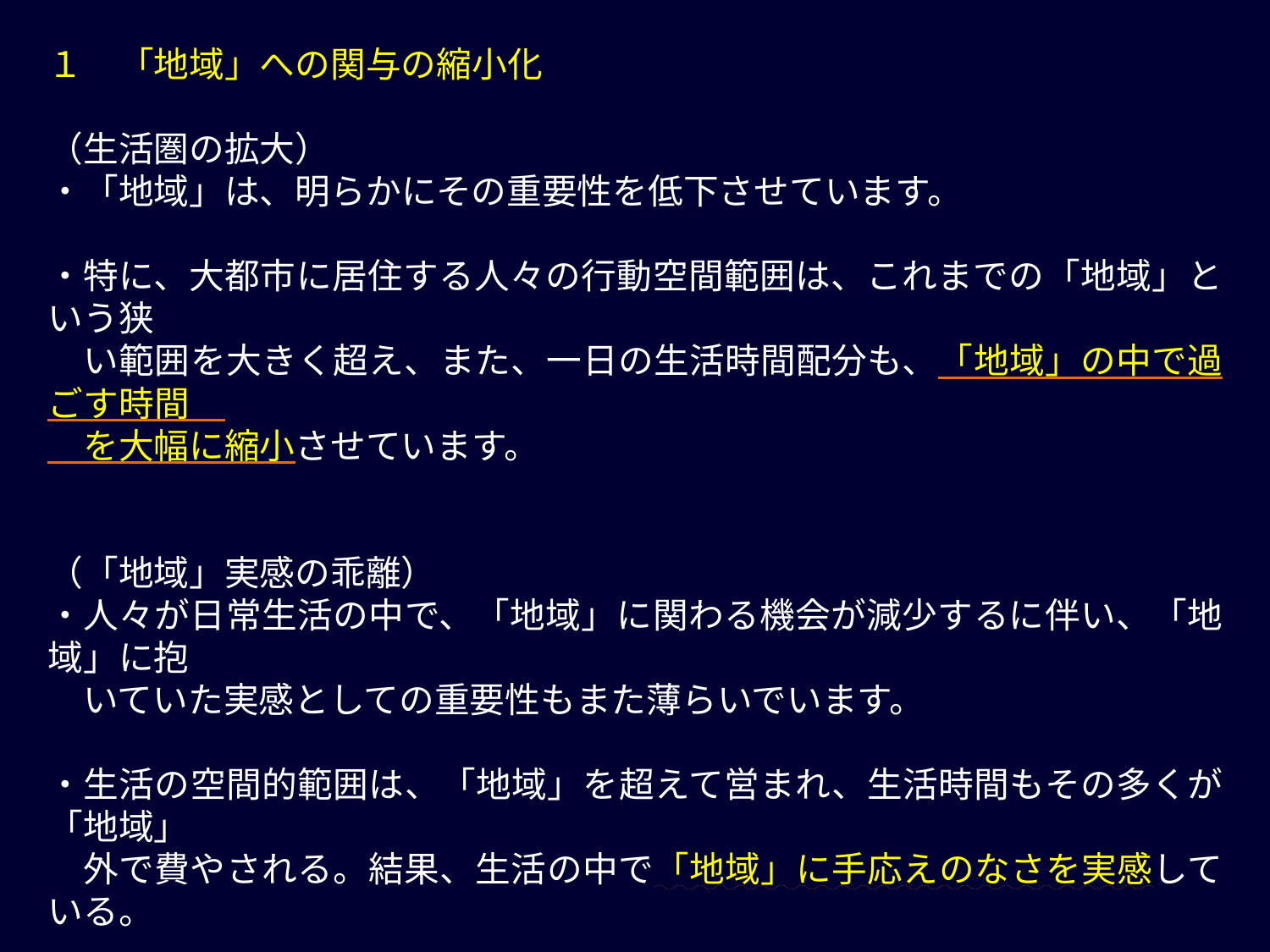

１　「地域」への関与の縮小化

（生活圏の拡大）
・「地域」は、明らかにその重要性を低下させています。

・特に、大都市に居住する人々の行動空間範囲は、これまでの「地域」という狭
　い範囲を大きく超え、また、一日の生活時間配分も、「地域」の中で過ごす時間
　を大幅に縮小させています。

（「地域」実感の乖離）
・人々が日常生活の中で、「地域」に関わる機会が減少するに伴い、「地域」に抱
　いていた実感としての重要性もまた薄らいでいます。

・生活の空間的範囲は、「地域」を超えて営まれ、生活時間もその多くが「地域」
　外で費やされる。結果、生活の中で「地域」に手応えのなさを実感している。

・このことは、若者層が地域に関心を持たない背景にもなっています。